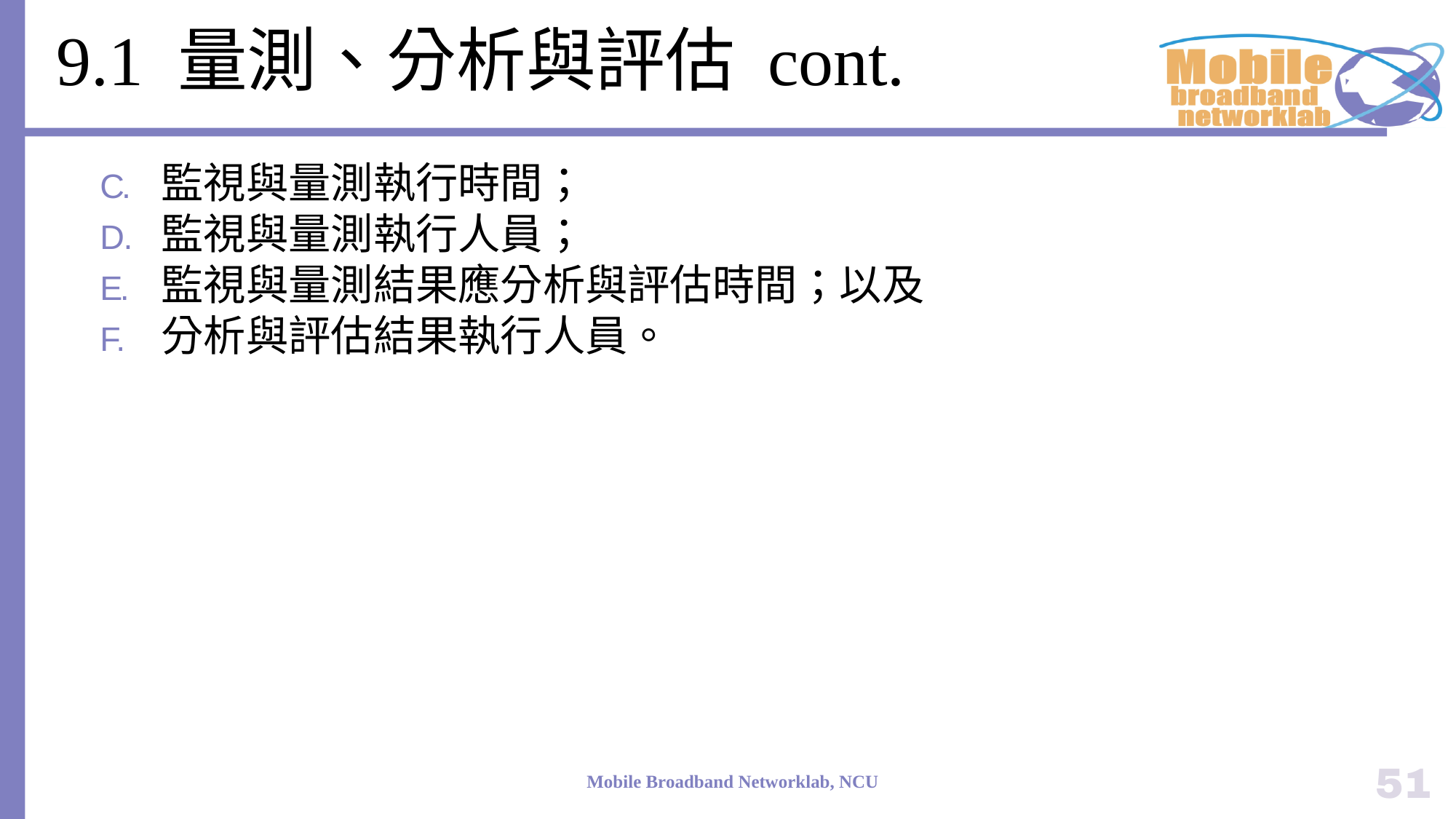

# 9.1 量測、分析與評估 cont.
監視與量測執行時間；
監視與量測執行人員；
監視與量測結果應分析與評估時間；以及
分析與評估結果執行人員。

51